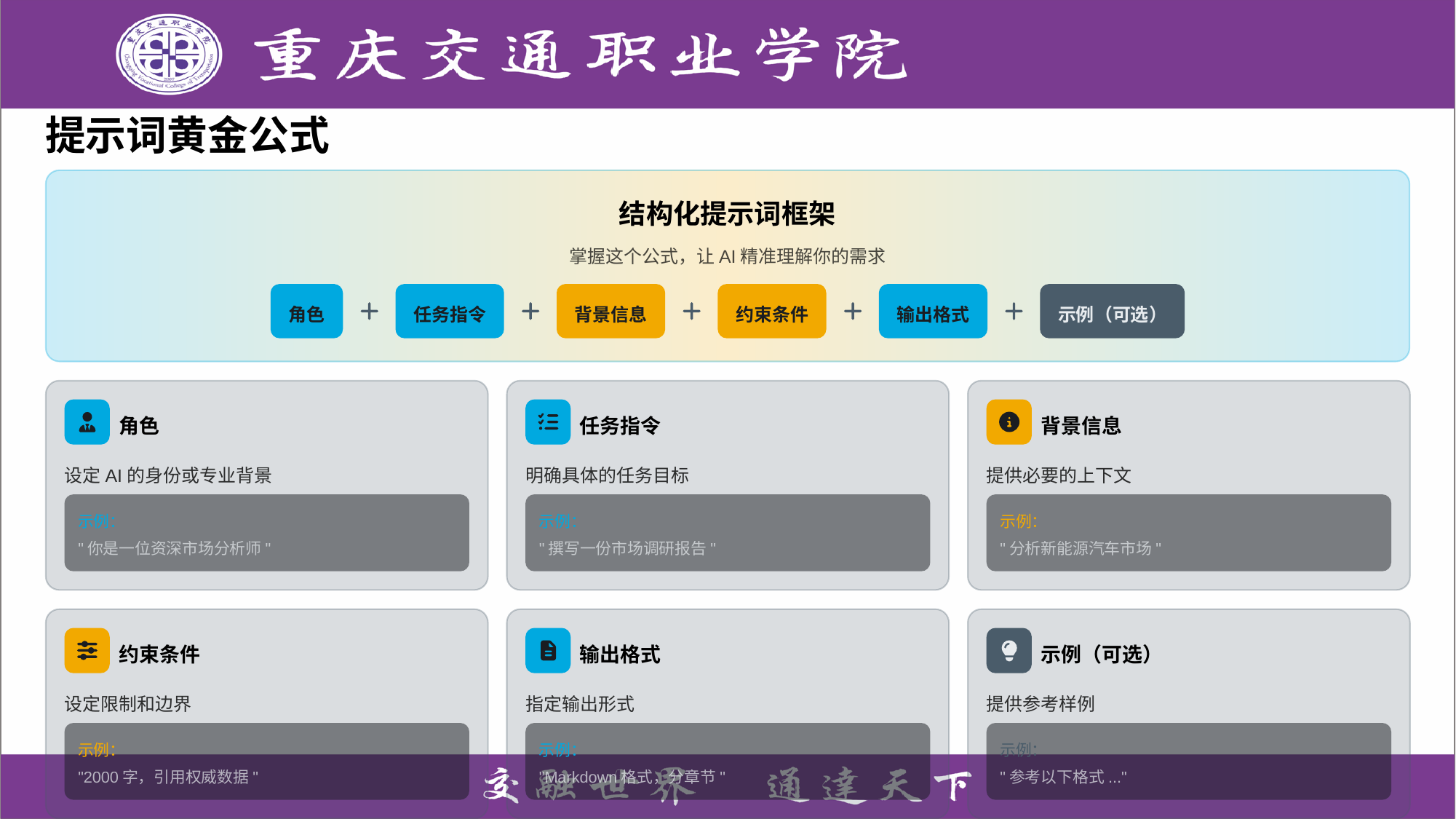

提示词黄金公式

结构化提示词框架
掌握这个公式，让AI精准理解你的需求

角色
任务指令
背景信息
约束条件
输出格式
示例（可选）

角色
任务指令
背景信息

设定AI的身份或专业背景
明确具体的任务目标
提供必要的上下文

示例：
示例：
示例：
"你是一位资深市场分析师"
"撰写一份市场调研报告"
"分析新能源汽车市场"

约束条件
输出格式
示例（可选）

设定限制和边界
指定输出形式
提供参考样例

示例：
示例：
示例：
"2000字，引用权威数据"
"Markdown格式，分章节"
"参考以下格式..."